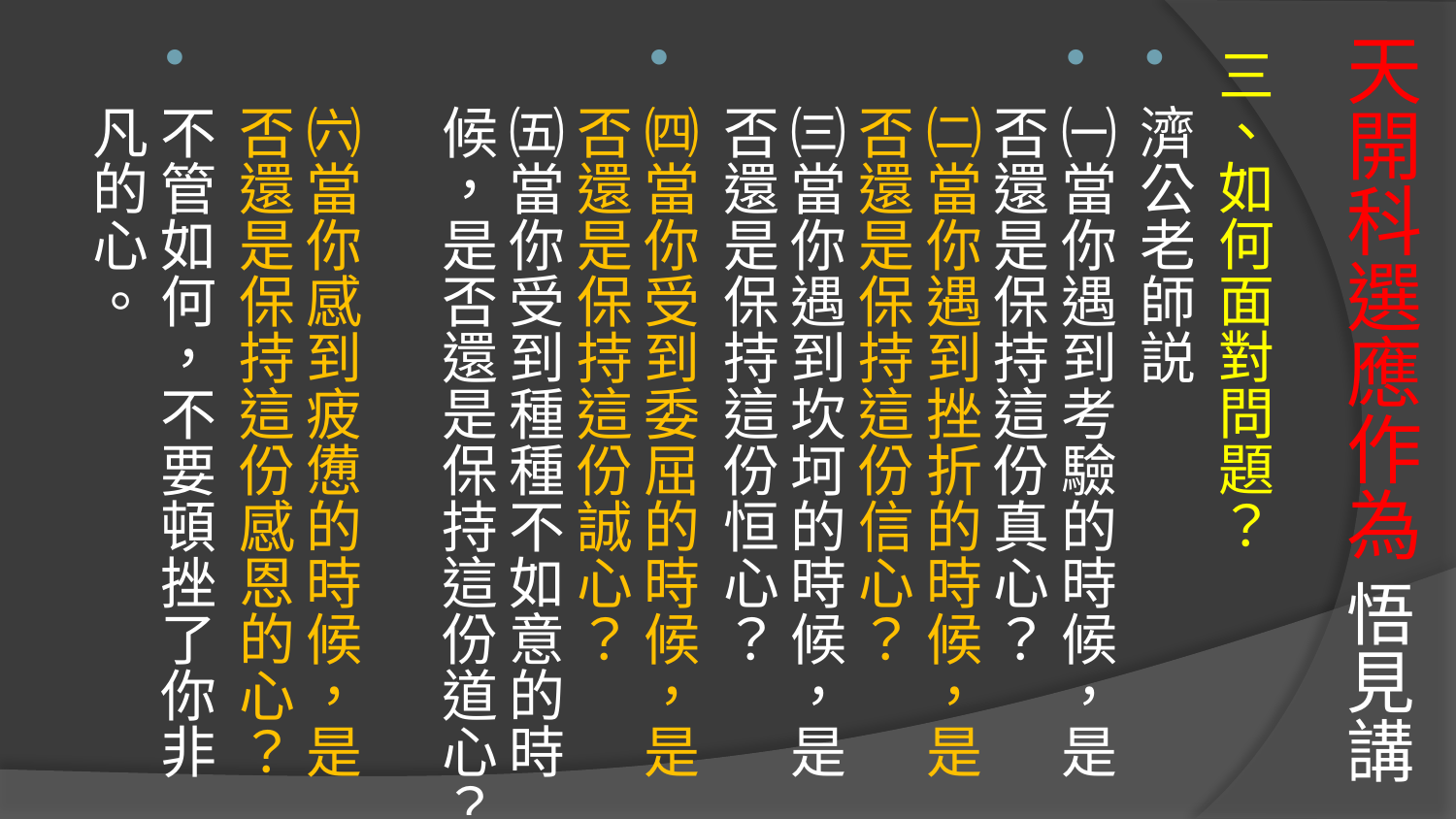

# 天開科選應作為 悟見講
三、如何面對問題？
濟公老師説
㈠當你遇到考驗的時候，是否還是保持這份真心？
㈡當你遇到挫折的時候，是否還是保持這份信心？
㈢當你遇到坎坷的時候，是否還是保持這份恒心？
㈣當你受到委屈的時候，是否還是保持這份誠心？
㈤當你受到種種不如意的時候，是否還是保持這份道心？
㈥當你感到疲憊的時候，是否還是保持這份感恩的心？
不管如何，不要頓挫了你非凡的心。